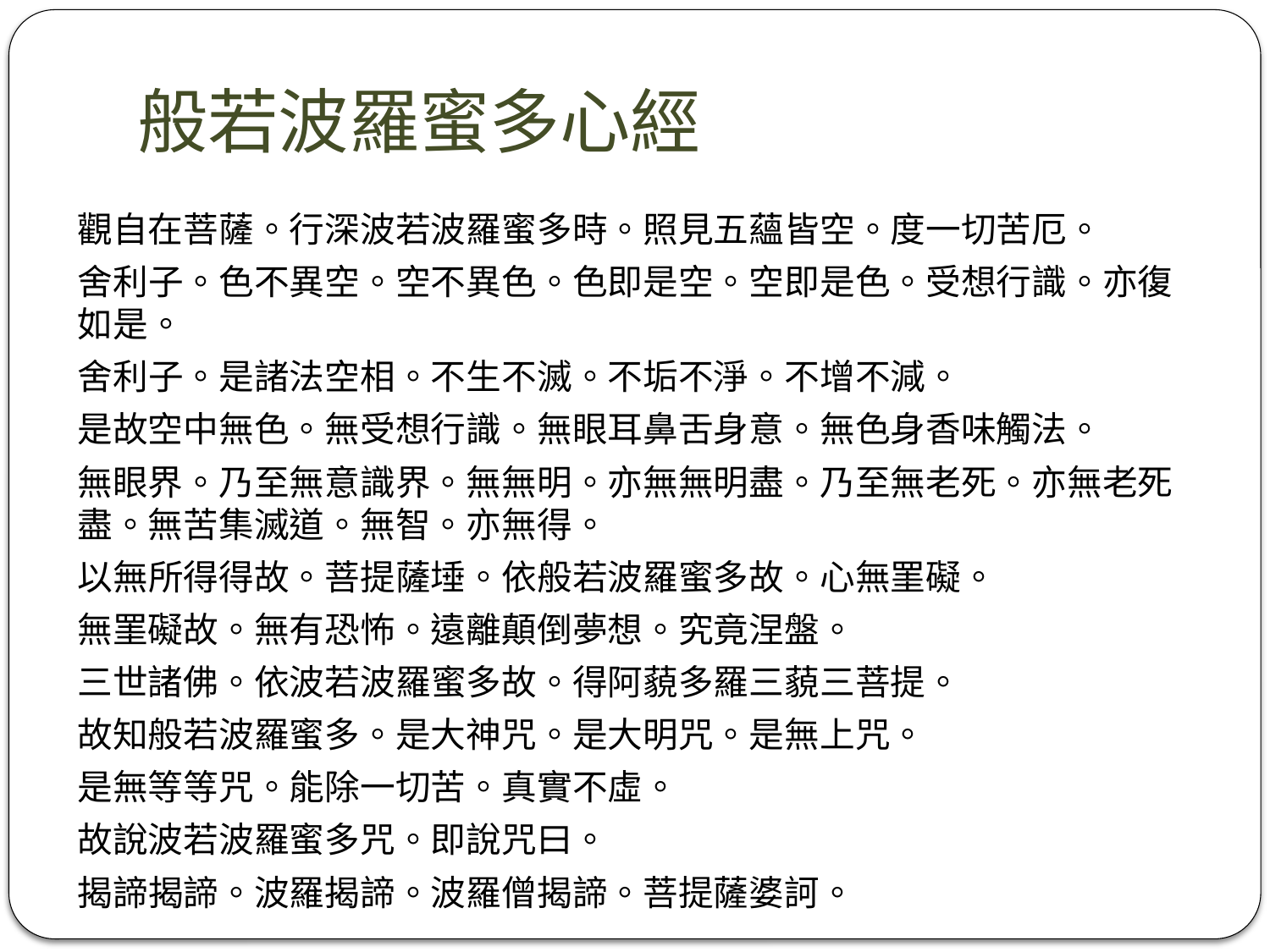

# 般若波羅蜜多心經
觀自在菩薩。行深波若波羅蜜多時。照見五蘊皆空。度一切苦厄。
舍利子。色不異空。空不異色。色即是空。空即是色。受想行識。亦復如是。
舍利子。是諸法空相。不生不滅。不垢不淨。不增不減。
是故空中無色。無受想行識。無眼耳鼻舌身意。無色身香味觸法。
無眼界。乃至無意識界。無無明。亦無無明盡。乃至無老死。亦無老死盡。無苦集滅道。無智。亦無得。
以無所得得故。菩提薩埵。依般若波羅蜜多故。心無罣礙。
無罣礙故。無有恐怖。遠離顛倒夢想。究竟涅盤。
三世諸佛。依波若波羅蜜多故。得阿藐多羅三藐三菩提。
故知般若波羅蜜多。是大神咒。是大明咒。是無上咒。
是無等等咒。能除一切苦。真實不虛。
故說波若波羅蜜多咒。即說咒曰。
揭諦揭諦。波羅揭諦。波羅僧揭諦。菩提薩婆訶。